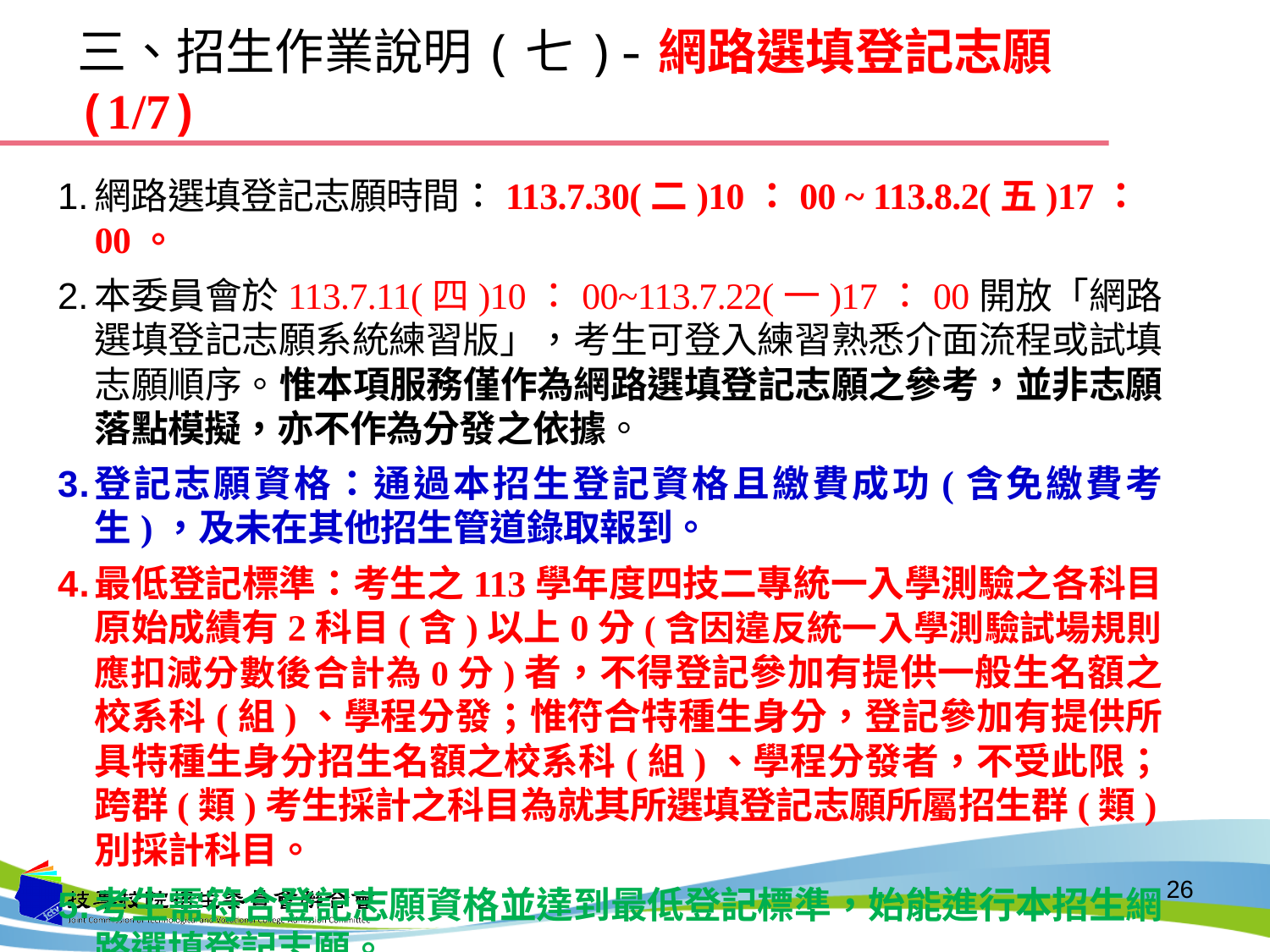

# 三、招生作業說明(七)-網路選填登記志願(1/7)
網路選填登記志願時間：113.7.30(二)10：00 ~ 113.8.2(五)17：00。
本委員會於113.7.11(四)10：00~113.7.22(一)17：00開放「網路選填登記志願系統練習版」，考生可登入練習熟悉介面流程或試填志願順序。惟本項服務僅作為網路選填登記志願之參考，並非志願落點模擬，亦不作為分發之依據。
登記志願資格：通過本招生登記資格且繳費成功(含免繳費考生)，及未在其他招生管道錄取報到。
最低登記標準：考生之113學年度四技二專統一入學測驗之各科目原始成績有2科目(含)以上0分(含因違反統一入學測驗試場規則應扣減分數後合計為0分)者，不得登記參加有提供一般生名額之校系科(組)、學程分發；惟符合特種生身分，登記參加有提供所具特種生身分招生名額之校系科(組)、學程分發者，不受此限；跨群(類)考生採計之科目為就其所選填登記志願所屬招生群(類)別採計科目。
考生需符合登記志願資格並達到最低登記標準，始能進行本招生網路選填登記志願。

26